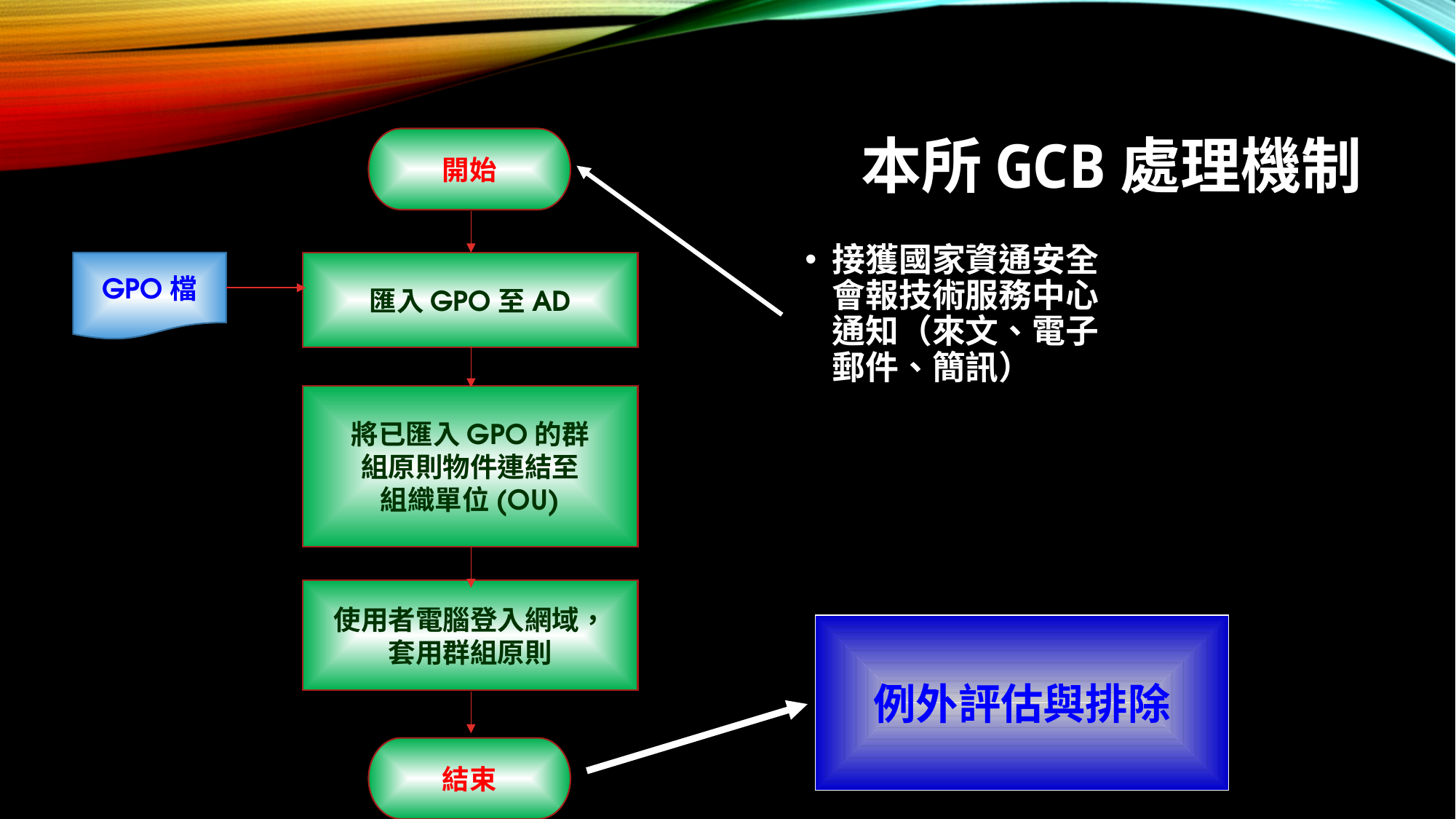

# 本所GCB處理機制
開始
GPO檔
匯入GPO至AD
將已匯入GPO的群
組原則物件連結至
組織單位(OU)
使用者電腦登入網域，
套用群組原則
結束

接獲國家資通安全會報技術服務中心通知（來文、電子郵件、簡訊）
例外評估與排除